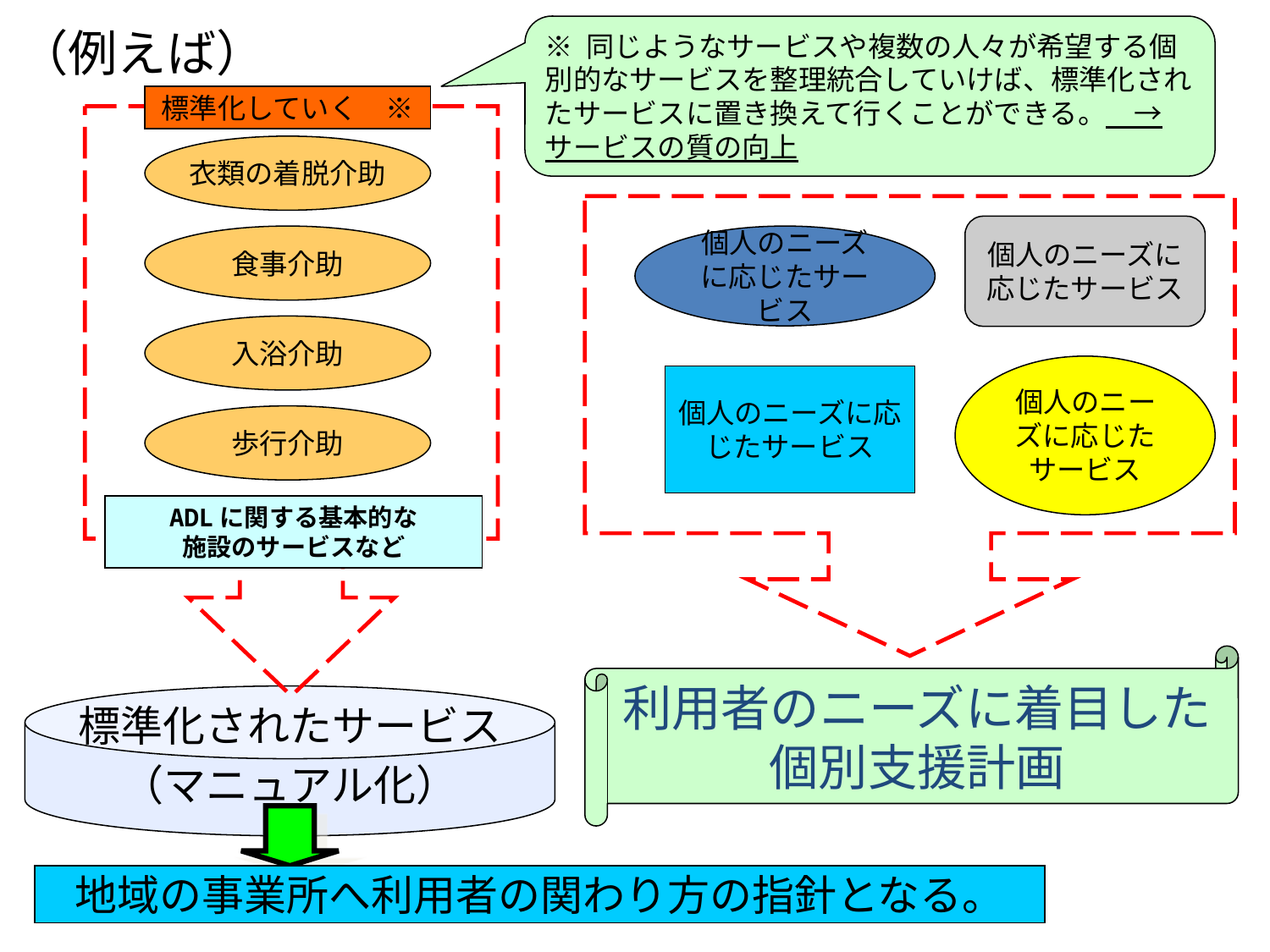

（例えば）
※ 同じようなサービスや複数の人々が希望する個別的なサービスを整理統合していけば、標準化されたサービスに置き換えて行くことができる。　→サービスの質の向上
標準化していく　※

衣類の着脱介助

個人のニーズに応じたサービス
食事介助
個人のニーズに応じたサービス

入浴介助
個人のニーズに応じたサービス
個人のニーズに応じたサービス
歩行介助
ADLに関する基本的な
施設のサービスなど

利用者のニーズに着目した個別支援計画
標準化されたサービス
（マニュアル化）

地域の事業所へ利用者の関わり方の指針となる。